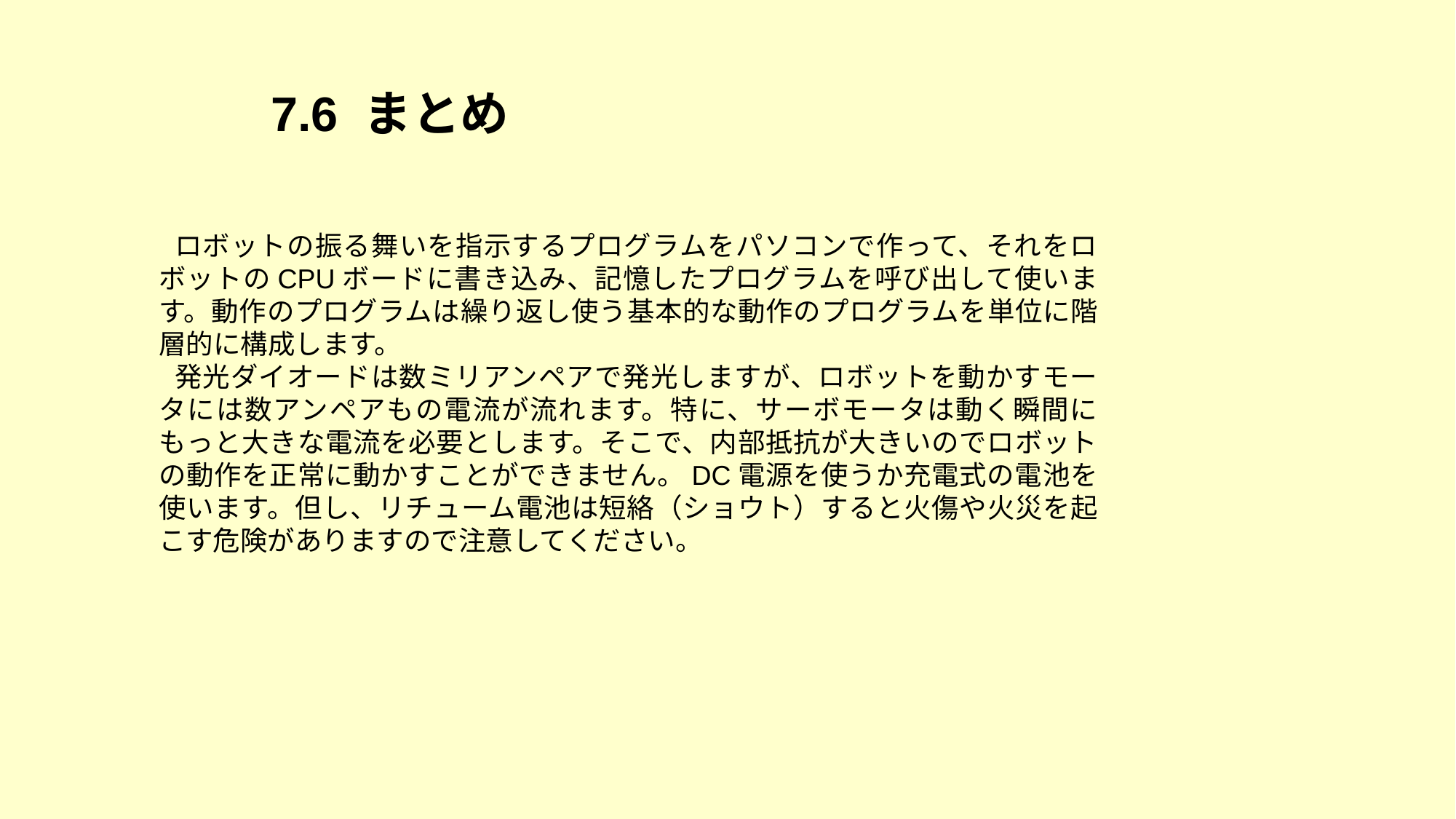

7.6 まとめ
ロボットの振る舞いを指示するプログラムをパソコンで作って、それをロボットのCPUボードに書き込み、記憶したプログラムを呼び出して使います。動作のプログラムは繰り返し使う基本的な動作のプログラムを単位に階層的に構成します。
発光ダイオードは数ミリアンペアで発光しますが、ロボットを動かすモータには数アンペアもの電流が流れます。特に、サーボモータは動く瞬間にもっと大きな電流を必要とします。そこで、内部抵抗が大きいのでロボットの動作を正常に動かすことができません。DC電源を使うか充電式の電池を使います。但し、リチューム電池は短絡（ショウト）すると火傷や火災を起こす危険がありますので注意してください。